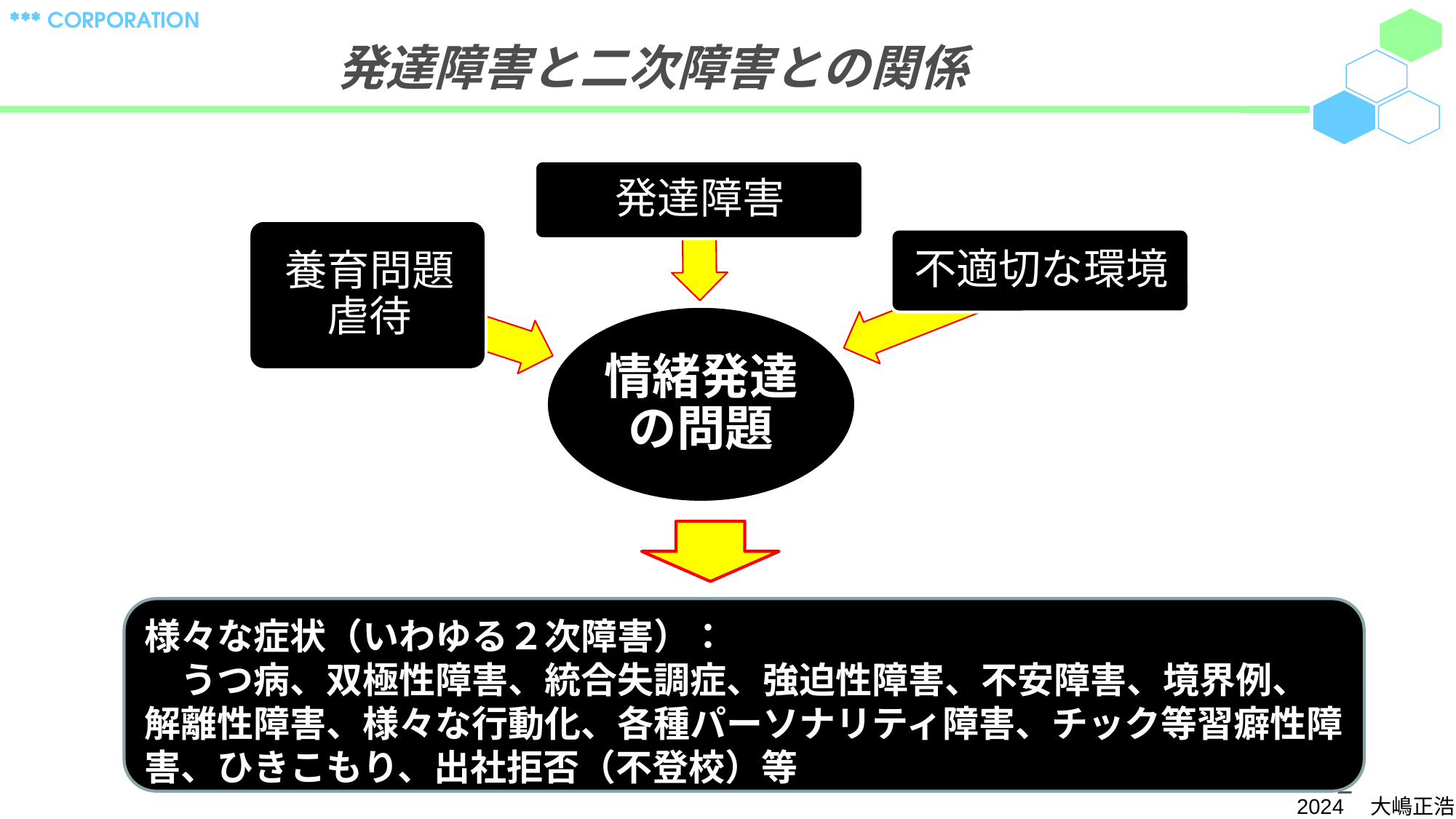

# 発達障害と二次障害との関係
情緒発達の問題
養育問題
虐待
発達障害
不適切な環境

様々な症状（いわゆる２次障害）：
　うつ病、双極性障害、統合失調症、強迫性障害、不安障害、境界例、解離性障害、様々な行動化、各種パーソナリティ障害、チック等習癖性障害、ひきこもり、出社拒否（不登校）等
2
2024　大嶋正浩